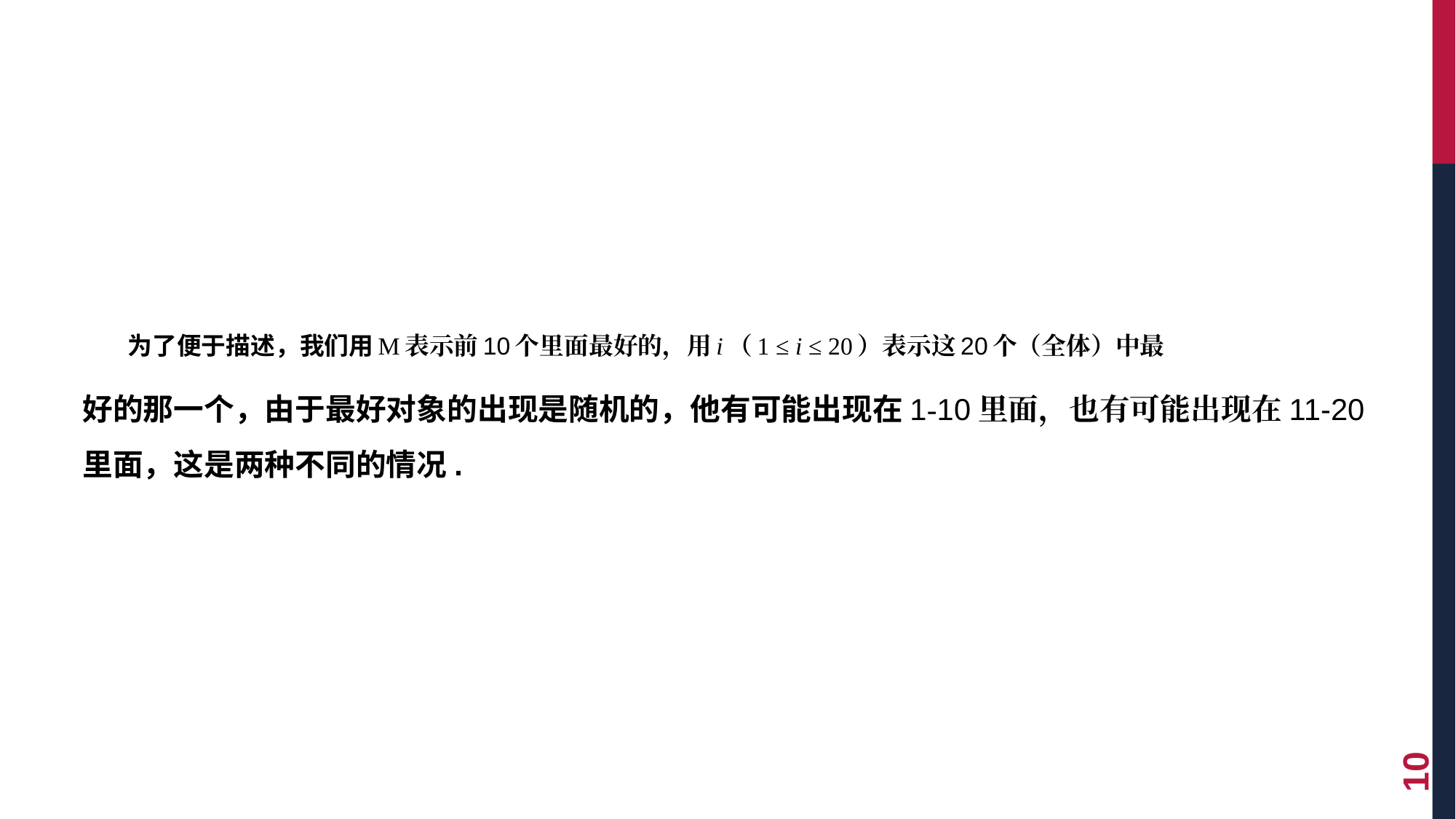

为了便于描述，我们用M表示前10个里面最好的，用i（1 ≤ i ≤ 20）表示这20个（全体）中最
好的那一个，由于最好对象的出现是随机的，他有可能出现在1-10里面，也有可能出现在11-20
里面，这是两种不同的情况.
10